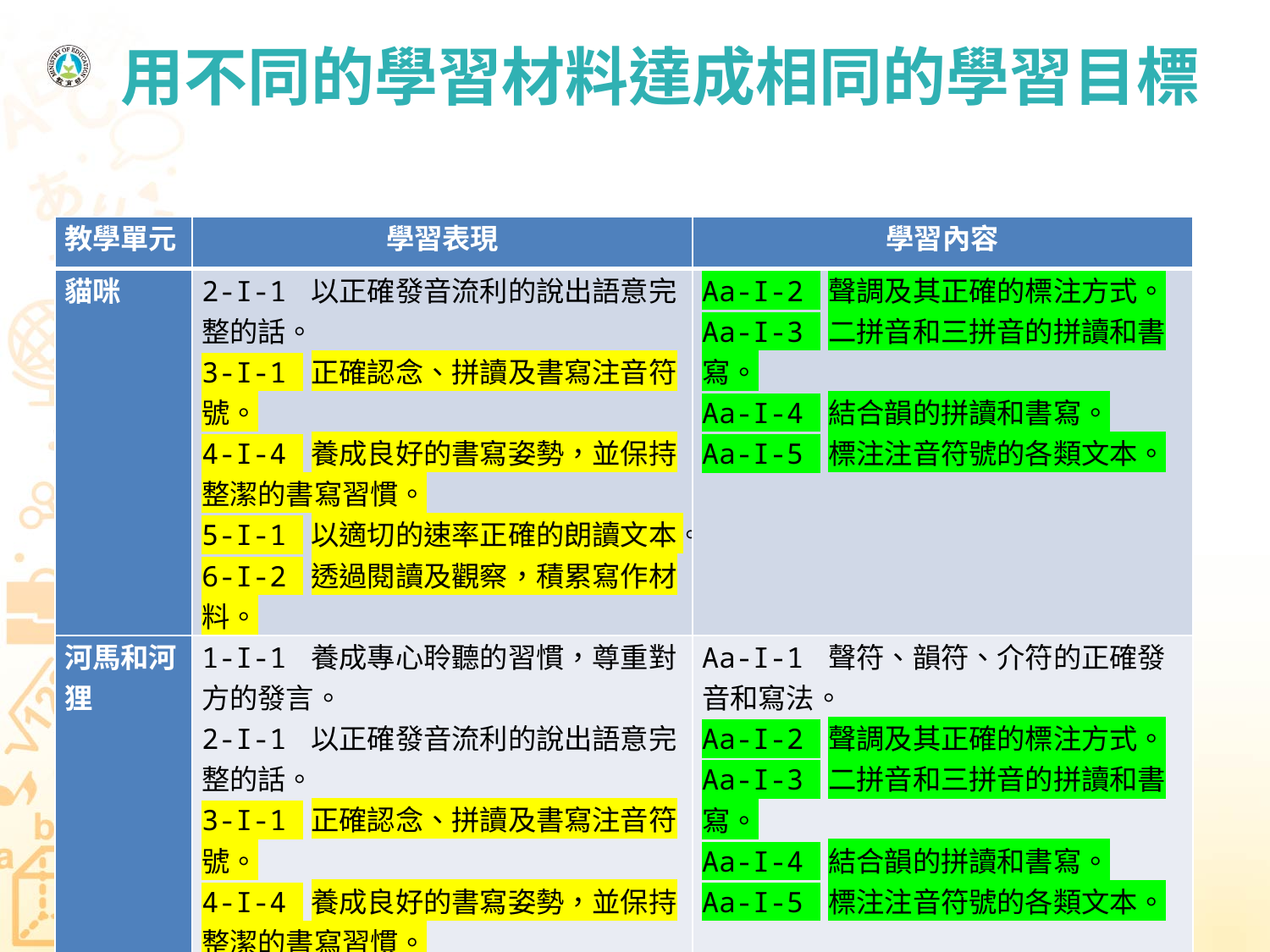

# 用不同的學習材料達成相同的學習目標
| 教學單元 | 學習表現 | 學習內容 |
| --- | --- | --- |
| 貓咪 | 2-I-1 以正確發音流利的說出語意完整的話。 3-I-1 正確認念、拼讀及書寫注音符號。 4-I-4 養成良好的書寫姿勢，並保持整潔的書寫習慣。 5-I-1 以適切的速率正確的朗讀文本。 6-I-2 透過閱讀及觀察，積累寫作材料。 | Aa-I-2 聲調及其正確的標注方式。 Aa-I-3 二拼音和三拼音的拼讀和書寫。 Aa-I-4 結合韻的拼讀和書寫。 Aa-I-5 標注注音符號的各類文本。 |
| 河馬和河狸 | 1-I-1 養成專心聆聽的習慣，尊重對方的發言。 2-I-1 以正確發音流利的說出語意完整的話。 3-I-1 正確認念、拼讀及書寫注音符號。 4-I-4 養成良好的書寫姿勢，並保持整潔的書寫習慣。 5-I-1 以適切的速率正確的朗讀文本。 6-I-2 透過閱讀及觀察，積累寫作材料。 | Aa-I-1 聲符、韻符、介符的正確發音和寫法。 Aa-I-2 聲調及其正確的標注方式。 Aa-I-3 二拼音和三拼音的拼讀和書寫。 Aa-I-4 結合韻的拼讀和書寫。 Aa-I-5 標注注音符號的各類文本。 |